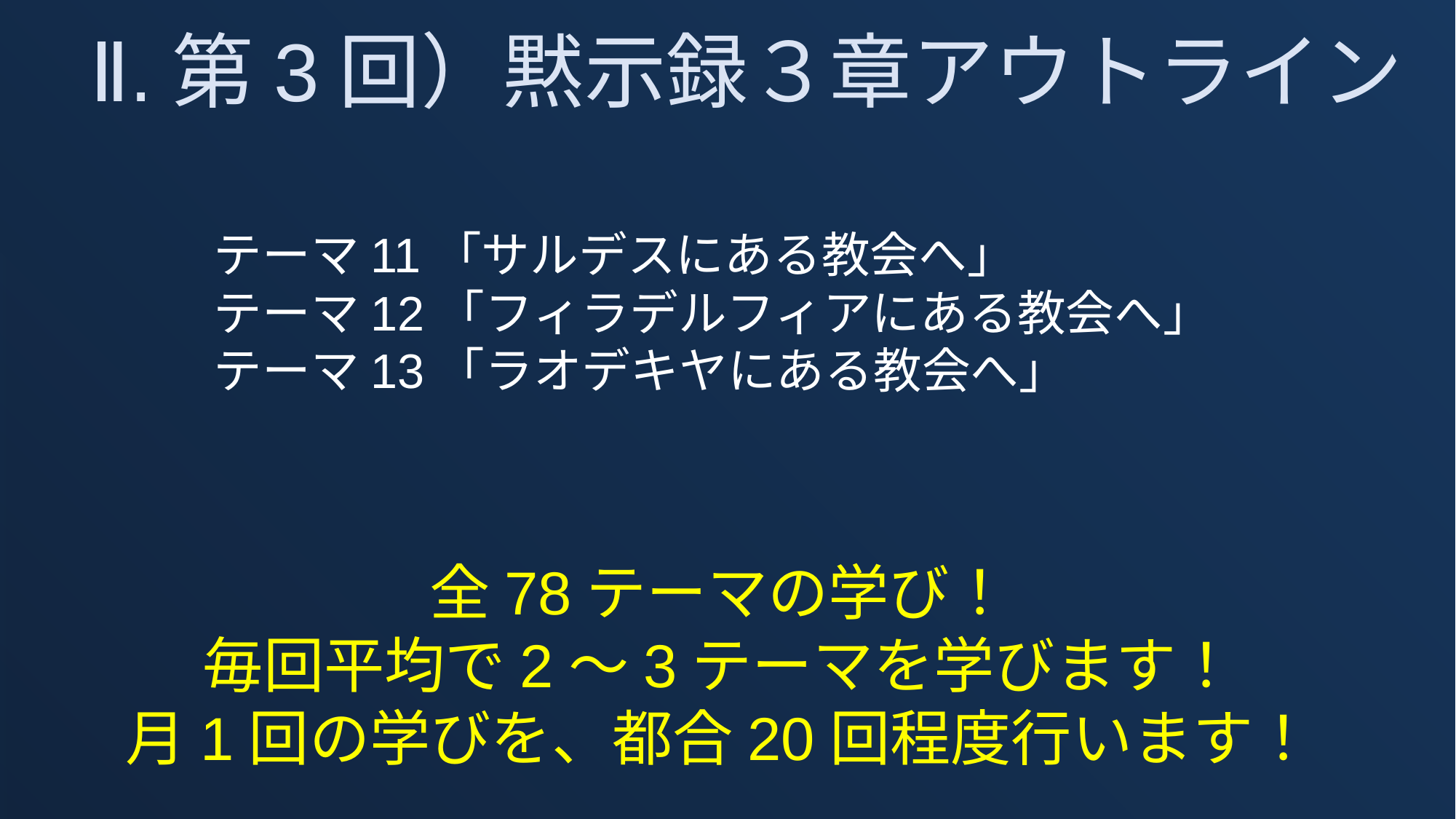

Ⅱ.第3回）黙示録３章アウトライン
　テーマ11「サルデスにある教会へ」
　テーマ12「フィラデルフィアにある教会へ」
　テーマ13「ラオデキヤにある教会へ」
全78テーマの学び！
毎回平均で2～3テーマを学びます！
月1回の学びを、都合20回程度行います！
19